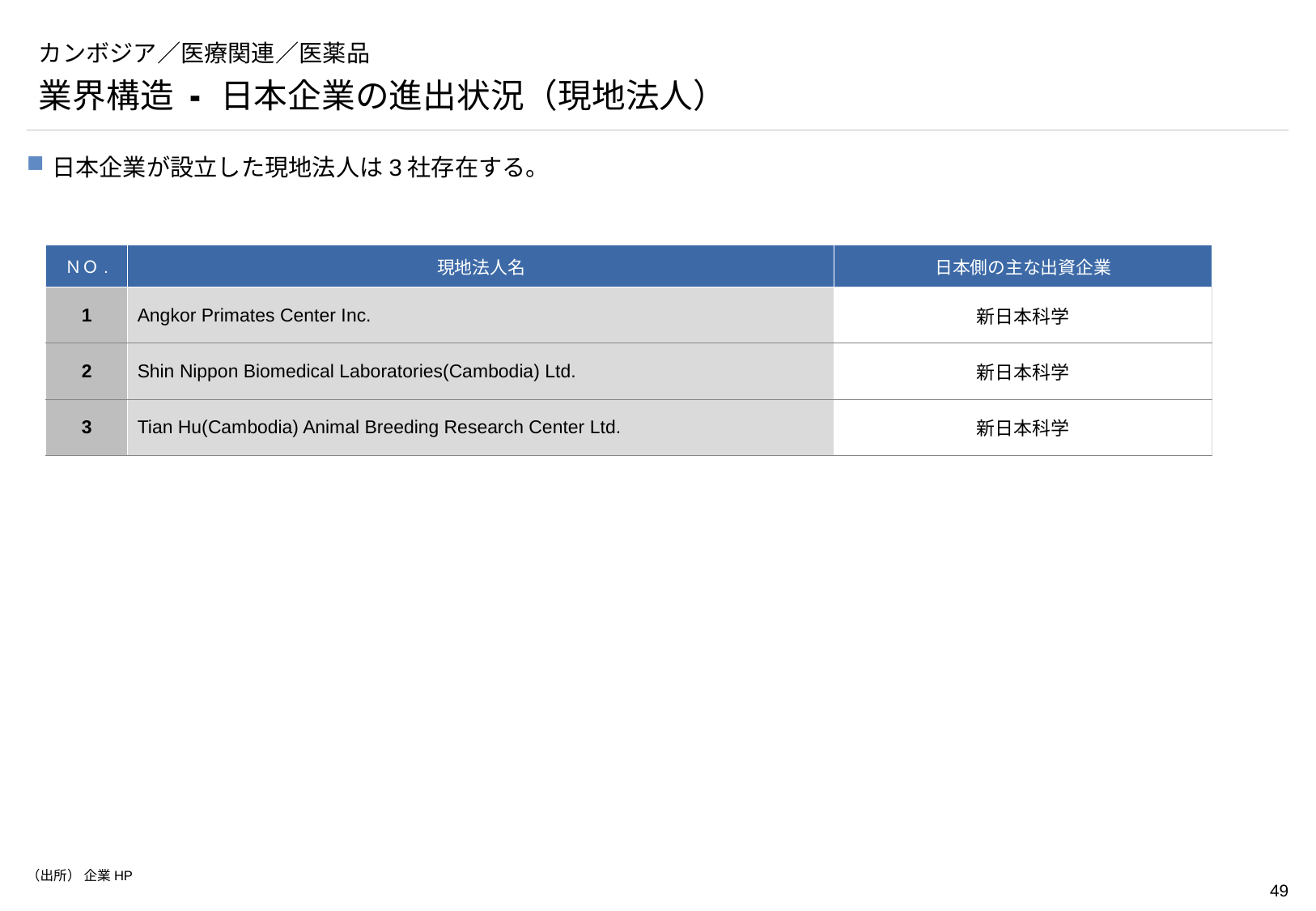

# カンボジア／医療関連／医薬品
業界構造 - 日本企業の進出状況（現地法人）
日本企業が設立した現地法人は3社存在する。
| ＮＯ. | 現地法人名 | 日本側の主な出資企業 |
| --- | --- | --- |
| 1 | Angkor Primates Center Inc. | 新日本科学 |
| 2 | Shin Nippon Biomedical Laboratories(Cambodia) Ltd. | 新日本科学 |
| 3 | Tian Hu(Cambodia) Animal Breeding Research Center Ltd. | 新日本科学 |
（出所） 企業HP